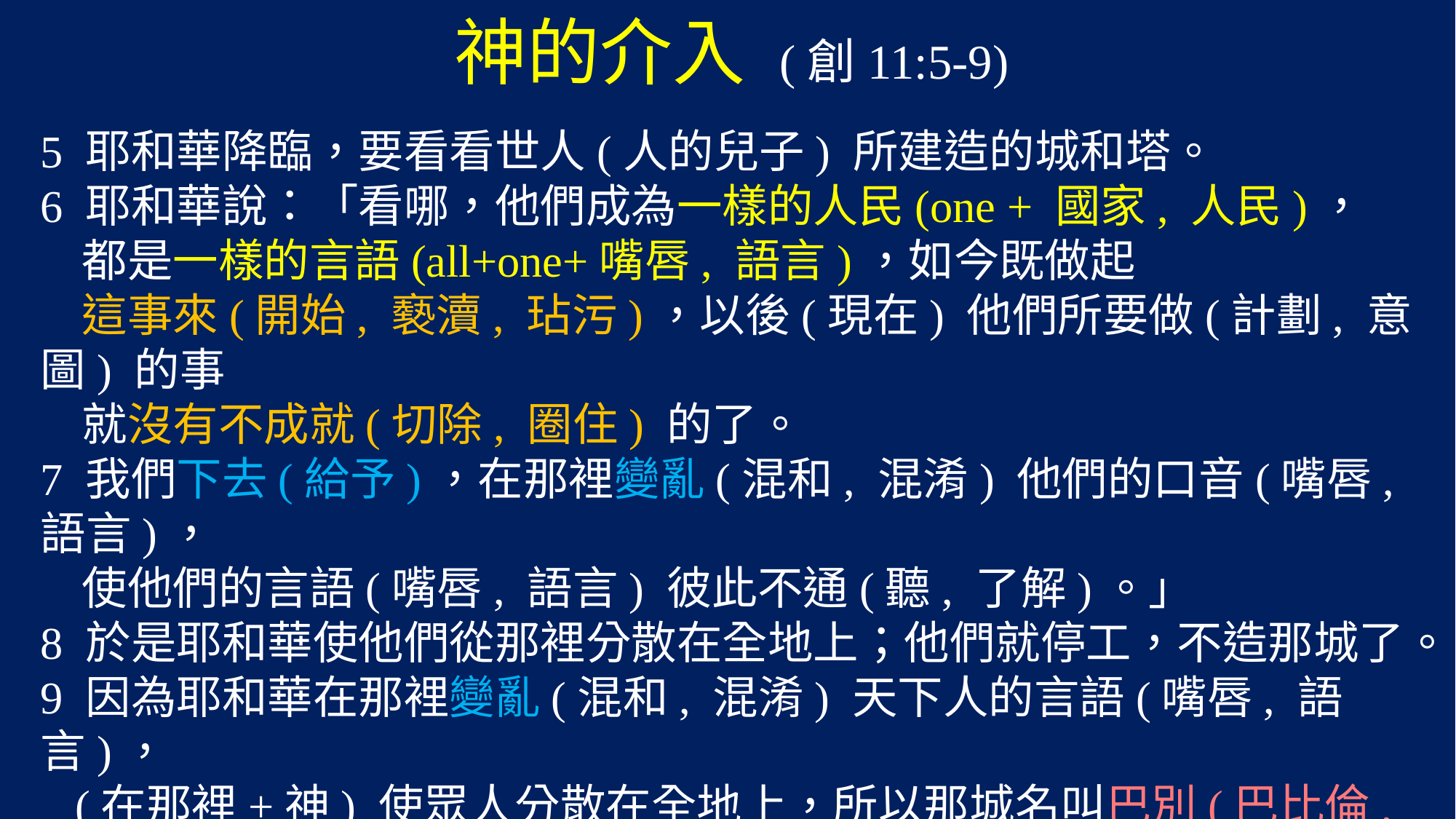

神的介入 (創11:5-9)

5 耶和華降臨，要看看世人(人的兒子) 所建造的城和塔。
6 耶和華說：「看哪，他們成為一樣的人民(one + 國家, 人民)，
   都是一樣的言語(all+one+嘴唇, 語言)，如今既做起
   這事來(開始, 褻瀆, 玷污)，以後(現在) 他們所要做(計劃, 意圖) 的事
   就沒有不成就(切除, 圈住) 的了。
7 我們下去(給予)，在那裡變亂(混和, 混淆) 他們的口音(嘴唇, 語言)，
   使他們的言語(嘴唇, 語言) 彼此不通(聽, 了解)。」
8 於是耶和華使他們從那裡分散在全地上；他們就停工，不造那城了。
9 因為耶和華在那裡變亂(混和, 混淆) 天下人的言語(嘴唇, 語言)，
   (在那裡+神) 使眾人分散在全地上，所以那城名叫巴別(巴比倫, 混亂)。